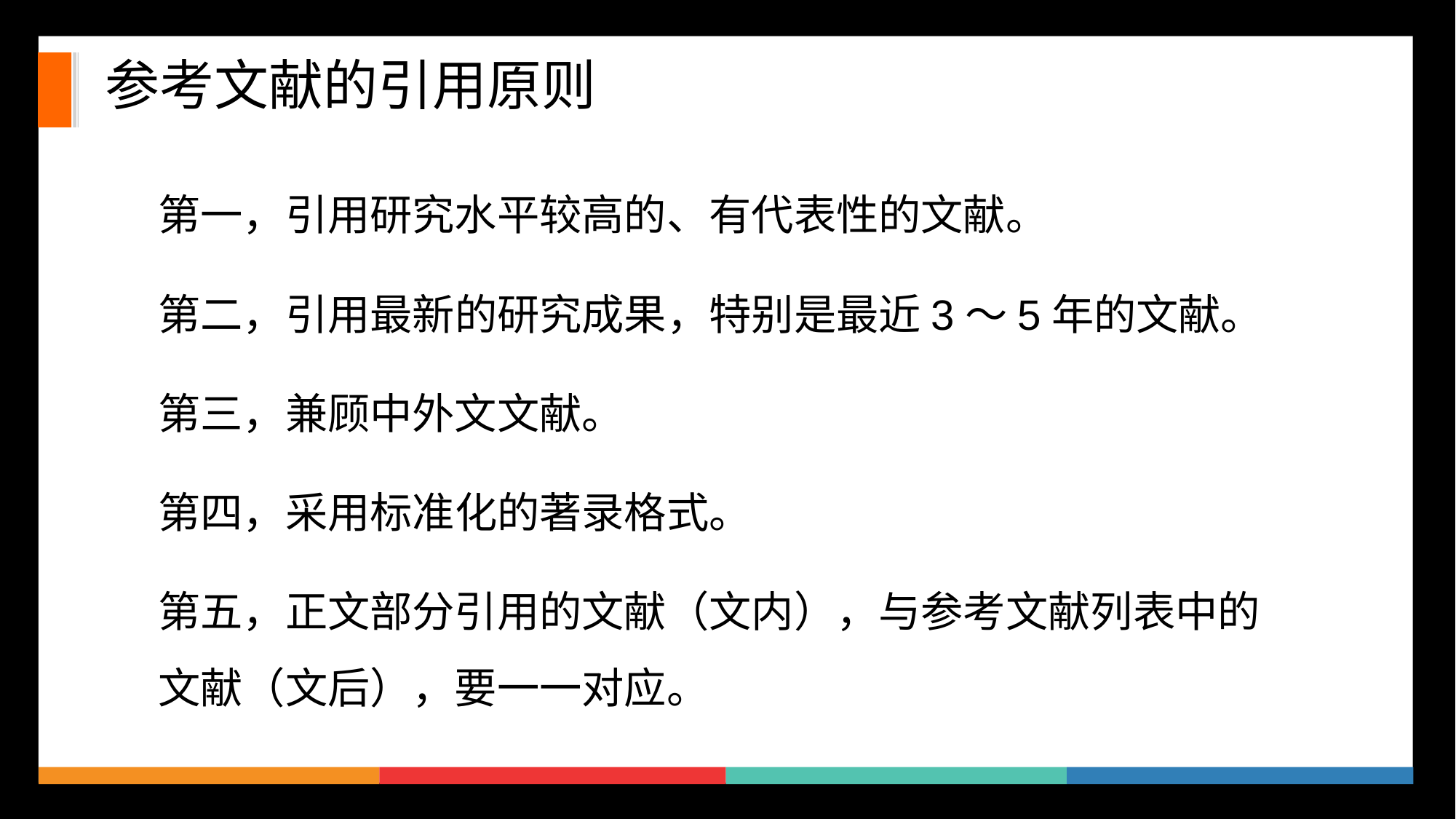

# 参考文献的引用原则
第一，引用研究水平较高的、有代表性的文献。
第二，引用最新的研究成果，特别是最近3～5年的文献。
第三，兼顾中外文文献。
第四，采用标准化的著录格式。
第五，正文部分引用的文献（文内），与参考文献列表中的文献（文后），要一一对应。